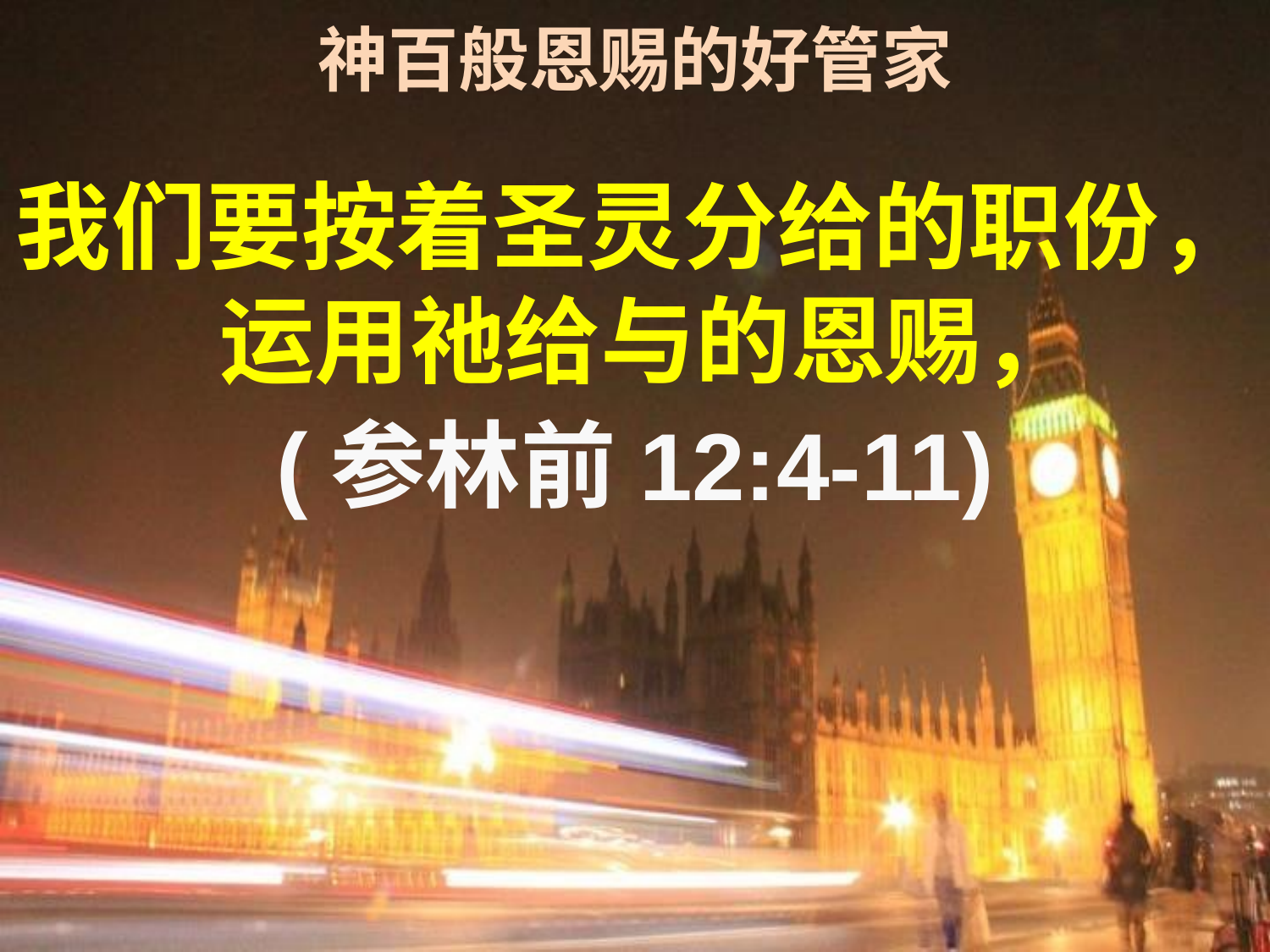

神百般恩赐的好管家
我们要按着圣灵分给的职份，运用祂给与的恩赐，
(参林前12:4-11)